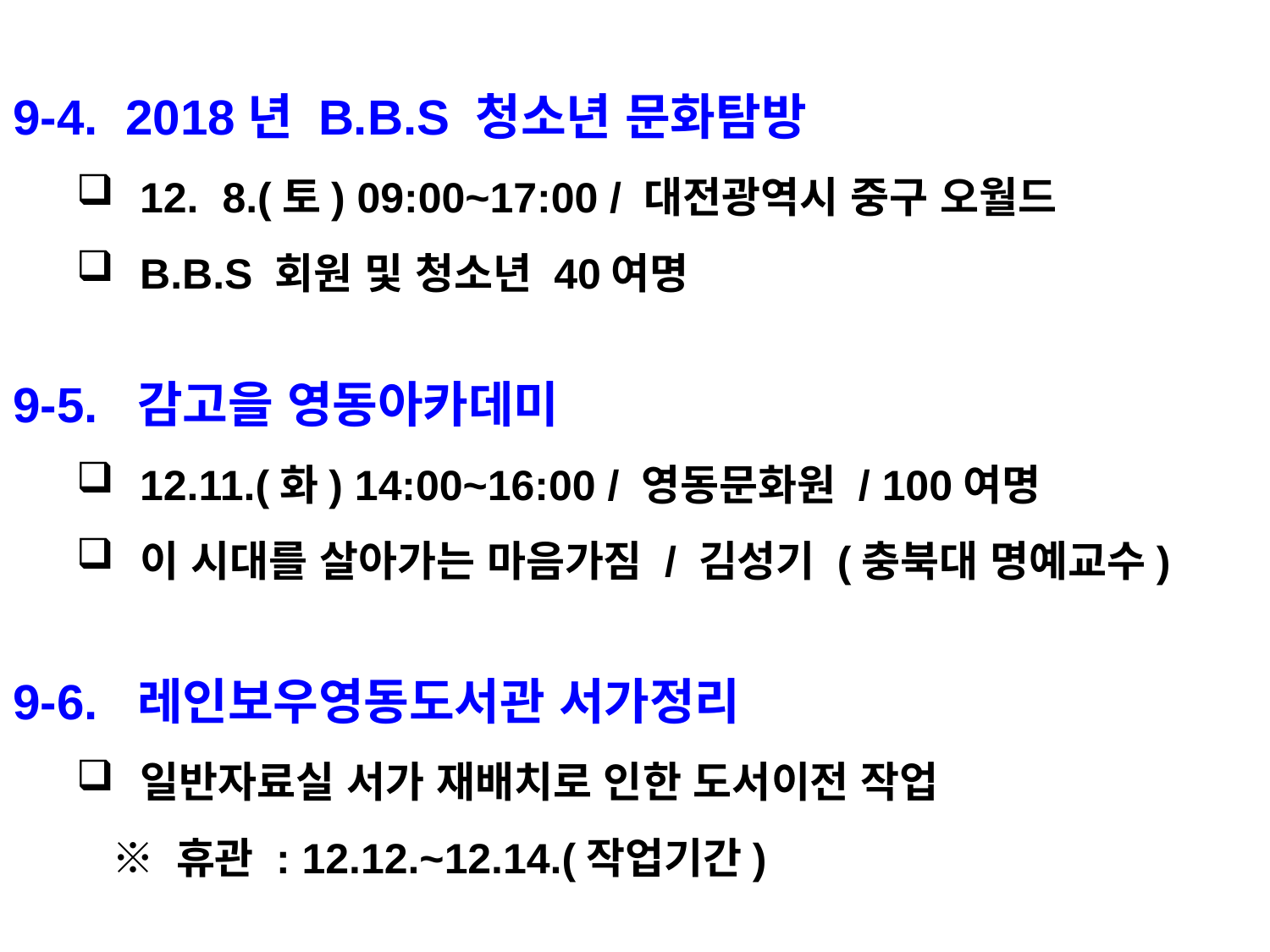

9-4.  2018년 B.B.S 청소년 문화탐방
12.  8.(토) 09:00~17:00 / 대전광역시 중구 오월드
B.B.S 회원 및 청소년 40여명
9-5.  감고을 영동아카데미
12.11.(화) 14:00~16:00 / 영동문화원 / 100여명
이 시대를 살아가는 마음가짐 / 김성기 (충북대 명예교수)

9-6.  레인보우영동도서관 서가정리
일반자료실 서가 재배치로 인한 도서이전 작업
   ※ 휴관 : 12.12.~12.14.(작업기간)